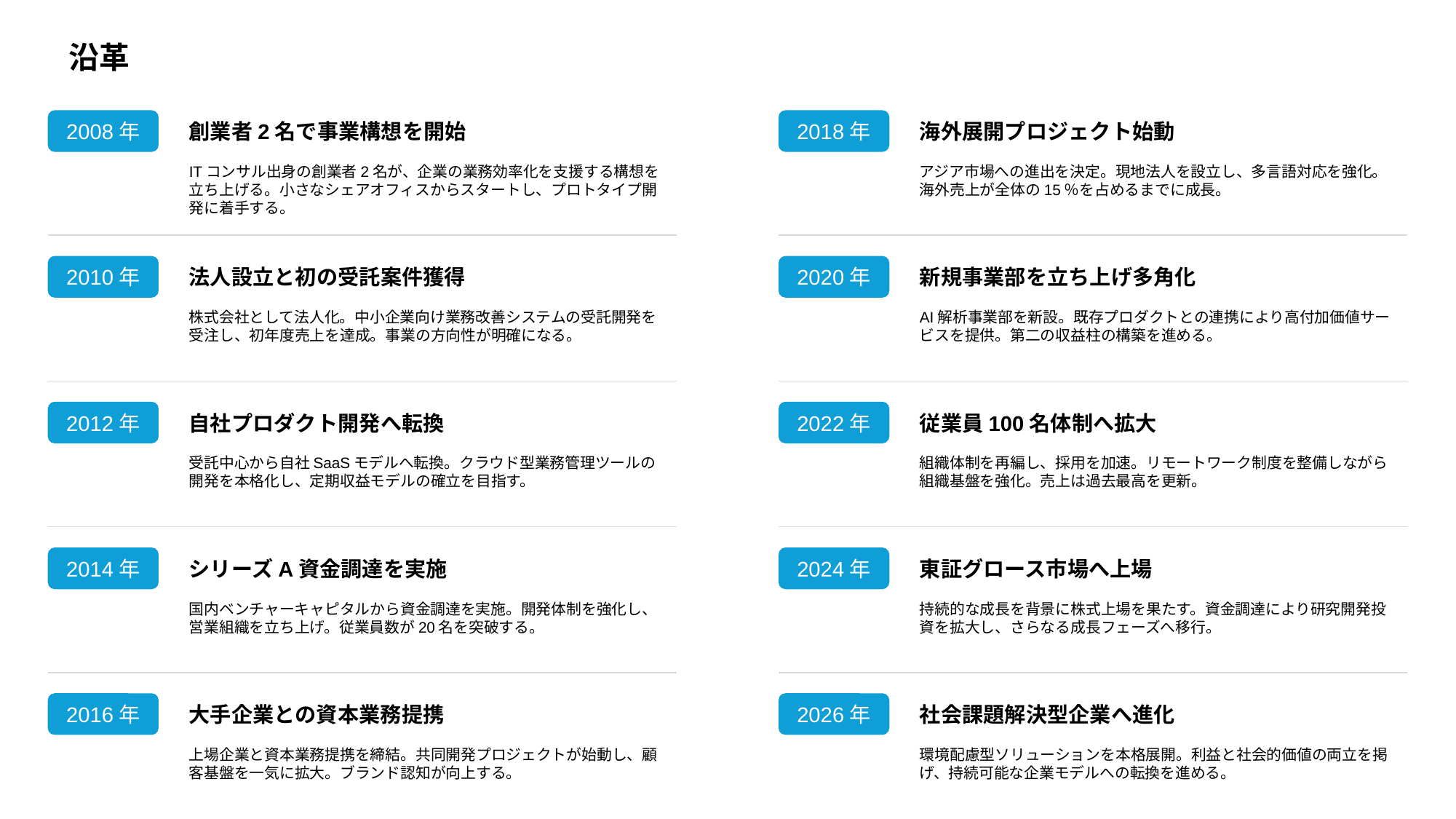

沿革
2008年
創業者2名で事業構想を開始
2018年
海外展開プロジェクト始動
ITコンサル出身の創業者2名が、企業の業務効率化を支援する構想を立ち上げる。小さなシェアオフィスからスタートし、プロトタイプ開発に着手する。
アジア市場への進出を決定。現地法人を設立し、多言語対応を強化。海外売上が全体の15％を占めるまでに成長。
2010年
法人設立と初の受託案件獲得
2020年
新規事業部を立ち上げ多角化
株式会社として法人化。中小企業向け業務改善システムの受託開発を受注し、初年度売上を達成。事業の方向性が明確になる。
AI解析事業部を新設。既存プロダクトとの連携により高付加価値サービスを提供。第二の収益柱の構築を進める。
2012年
自社プロダクト開発へ転換
2022年
従業員100名体制へ拡大
受託中心から自社SaaSモデルへ転換。クラウド型業務管理ツールの開発を本格化し、定期収益モデルの確立を目指す。
組織体制を再編し、採用を加速。リモートワーク制度を整備しながら組織基盤を強化。売上は過去最高を更新。
2014年
シリーズA資金調達を実施
2024年
東証グロース市場へ上場
国内ベンチャーキャピタルから資金調達を実施。開発体制を強化し、営業組織を立ち上げ。従業員数が20名を突破する。
持続的な成長を背景に株式上場を果たす。資金調達により研究開発投資を拡大し、さらなる成長フェーズへ移行。
2016年
大手企業との資本業務提携
2026年
社会課題解決型企業へ進化
上場企業と資本業務提携を締結。共同開発プロジェクトが始動し、顧客基盤を一気に拡大。ブランド認知が向上する。
環境配慮型ソリューションを本格展開。利益と社会的価値の両立を掲げ、持続可能な企業モデルへの転換を進める。